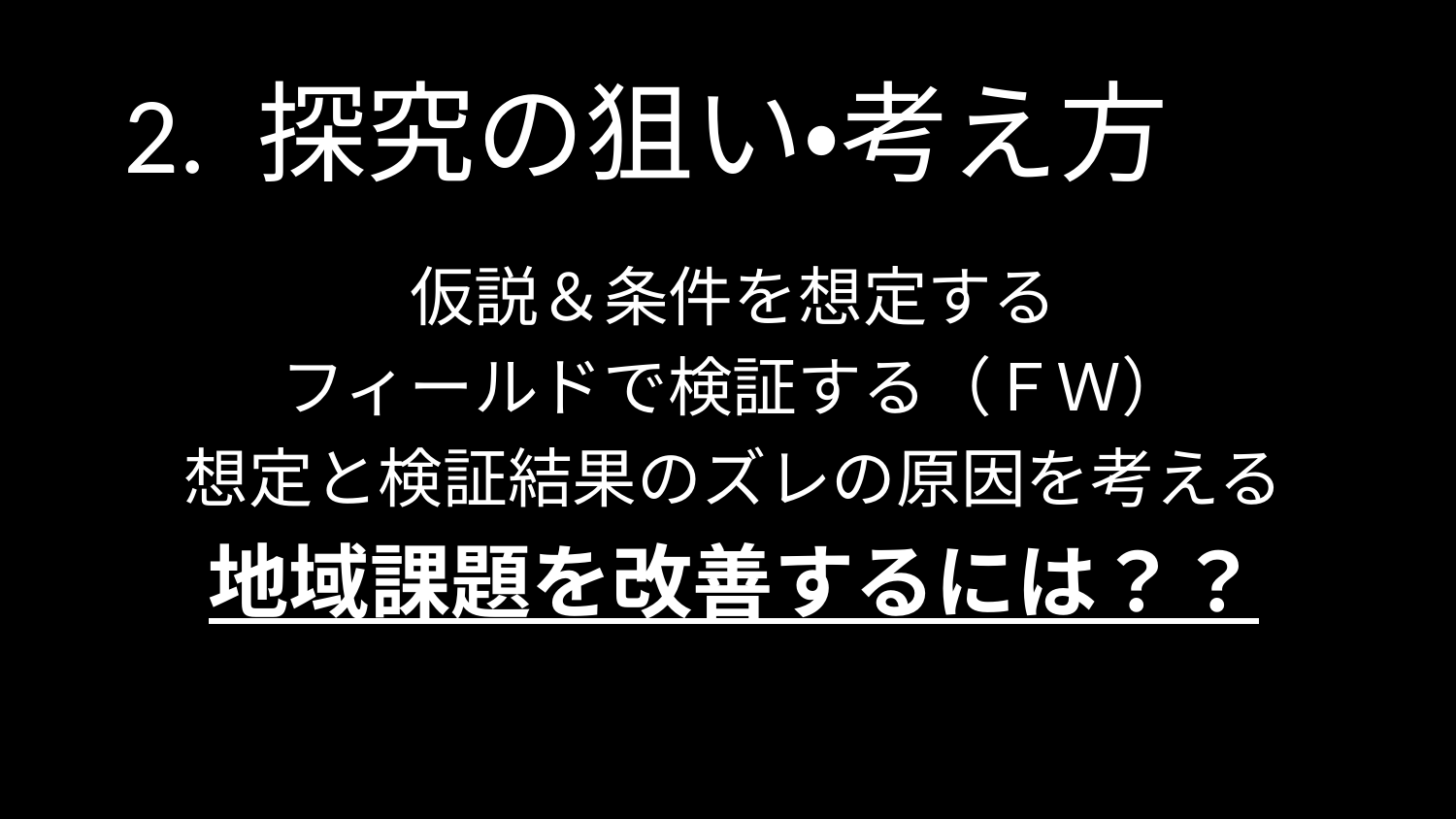

# 2. 探究の狙い・考え方
仮説＆条件を想定する
フィールドで検証する（ＦＷ）
想定と検証結果のズレの原因を考える
地域課題を改善するには？？